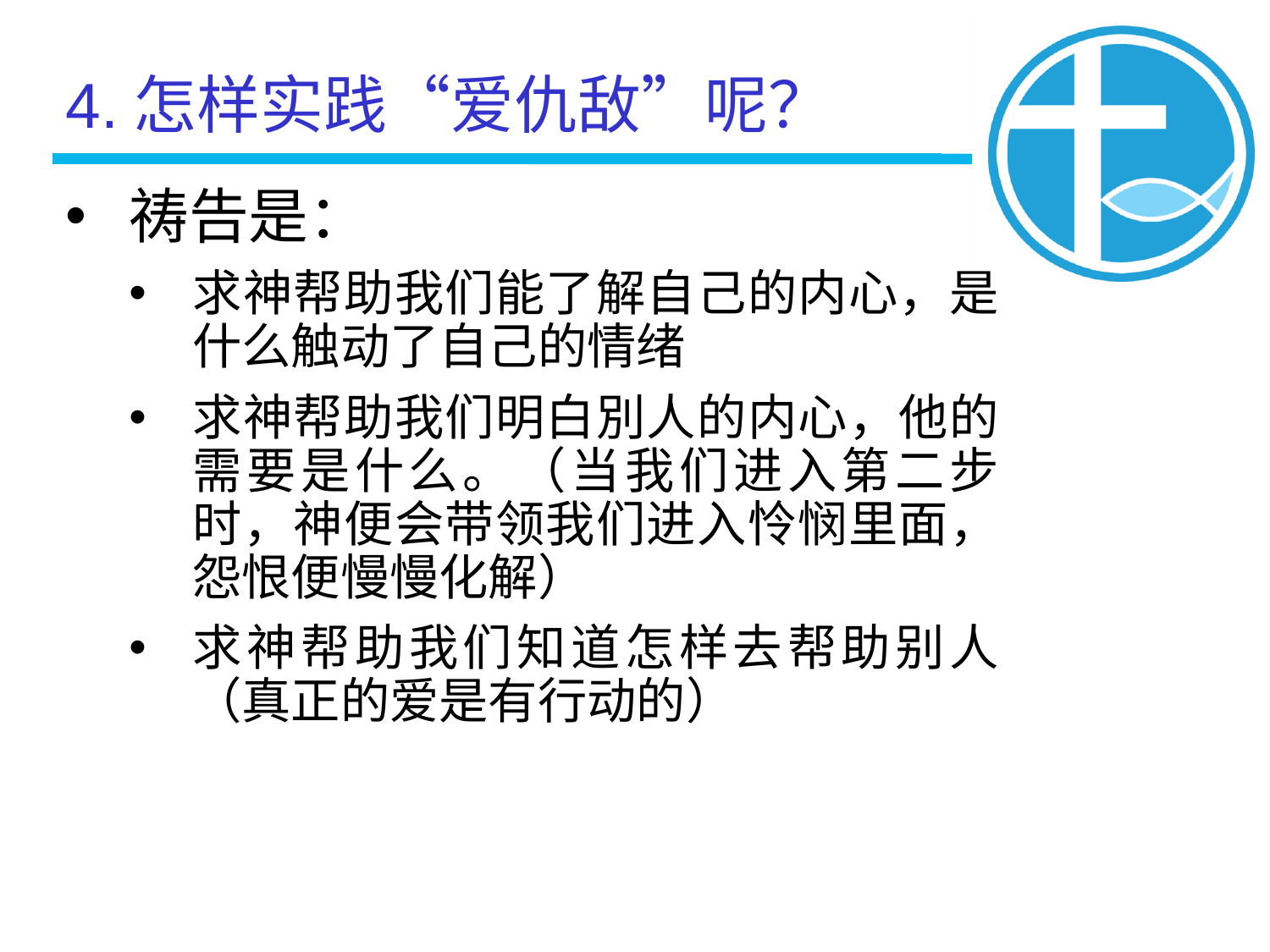

4.怎样实践“爱仇敌”呢？
祷告是：
求神帮助我们能了解自己的内心，是什么触动了自己的情绪
求神帮助我们明白別人的内心，他的需要是什么。（当我们进入第二步时，神便会带领我们进入怜悯里面，怨恨便慢慢化解）
求神帮助我们知道怎样去帮助别人（真正的爱是有行动的）